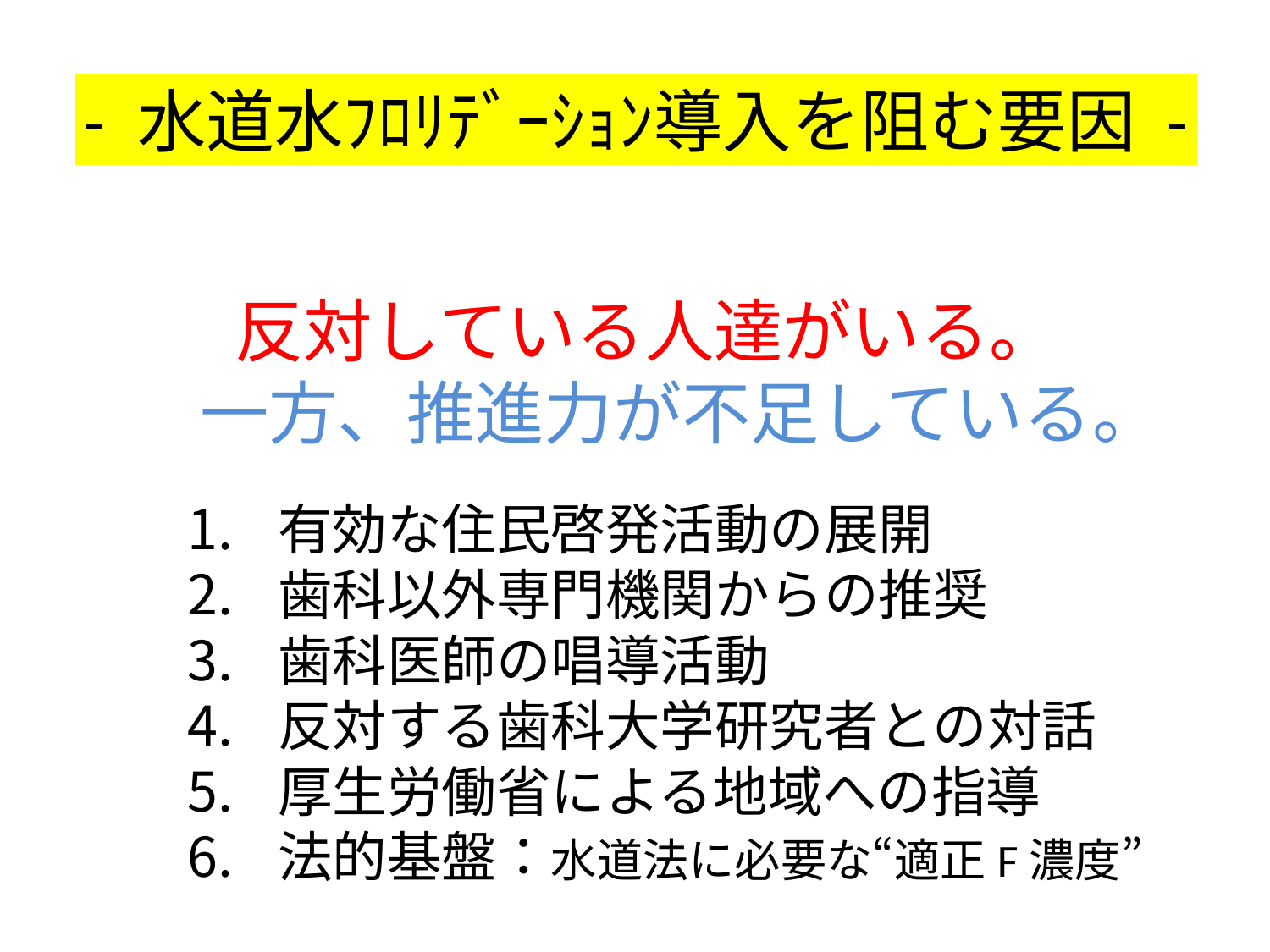

- 水道水ﾌﾛﾘﾃﾞｰｼｮﾝ導入を阻む要因 -
反対している人達がいる。
一方、推進力が不足している。
有効な住民啓発活動の展開
歯科以外専門機関からの推奨
歯科医師の唱導活動
反対する歯科大学研究者との対話
厚生労働省による地域への指導
法的基盤：水道法に必要な“適正F濃度”